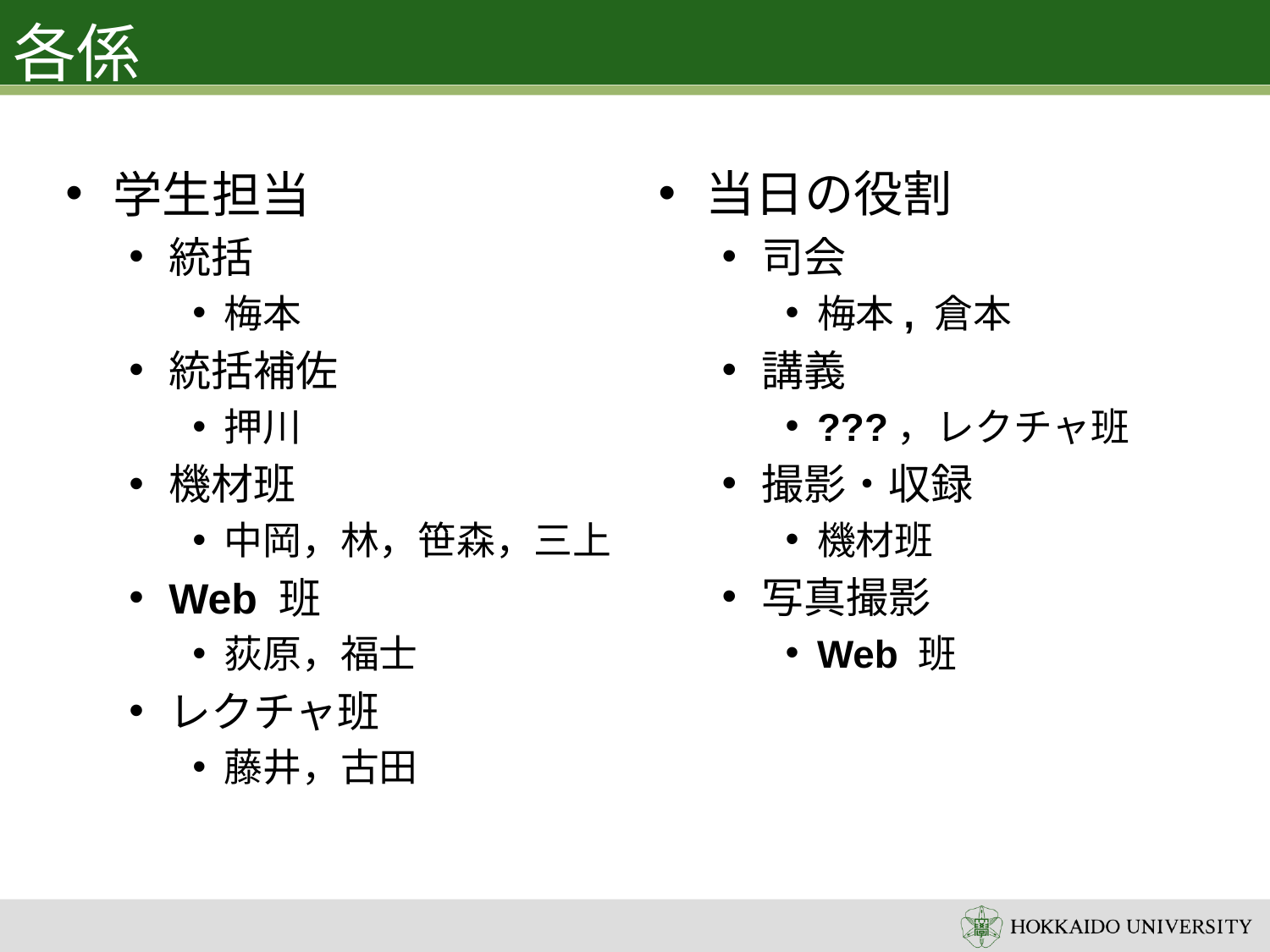

# 各係
当日の役割
司会
梅本, 倉本
講義
???，レクチャ班
撮影・収録
機材班
写真撮影
Web 班
学生担当
統括
梅本
統括補佐
押川
機材班
中岡，林，笹森，三上
Web 班
荻原，福士
レクチャ班
藤井，古田